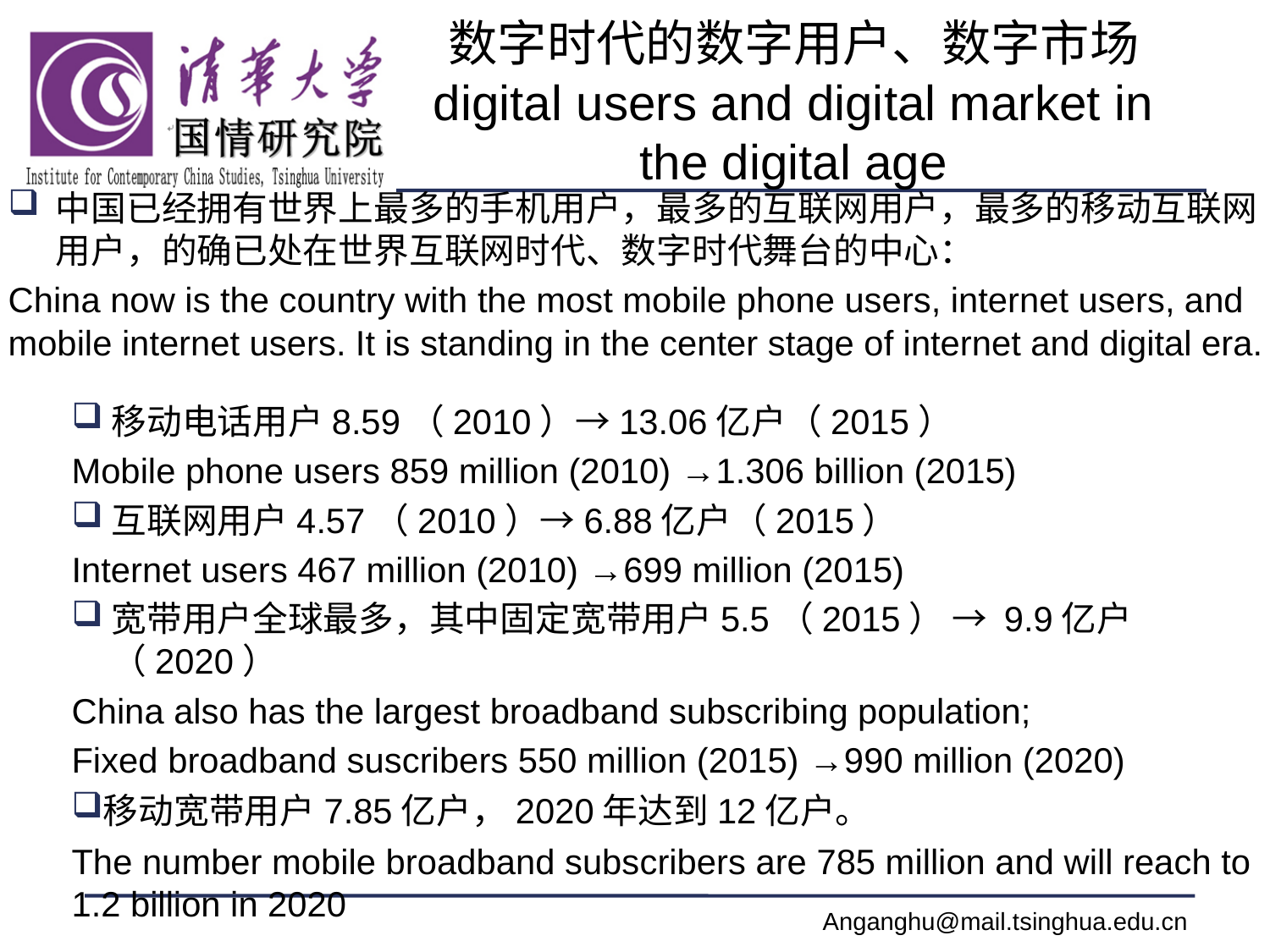

# 数字时代的数字用户、数字市场 digital users and digital market in the digital age
中国已经拥有世界上最多的手机用户，最多的互联网用户，最多的移动互联网用户，的确已处在世界互联网时代、数字时代舞台的中心：
China now is the country with the most mobile phone users, internet users, and mobile internet users. It is standing in the center stage of internet and digital era.

移动电话用户8.59（2010）→13.06亿户（2015）
Mobile phone users 859 million (2010) →1.306 billion (2015)
互联网用户4.57（2010）→6.88亿户（2015）
Internet users 467 million (2010) →699 million (2015)
宽带用户全球最多，其中固定宽带用户5.5（2015） → 9.9亿户（2020）
China also has the largest broadband subscribing population;
Fixed broadband suscribers 550 million (2015) →990 million (2020)
移动宽带用户7.85亿户，2020年达到12亿户。
The number mobile broadband subscribers are 785 million and will reach to 1.2 billion in 2020